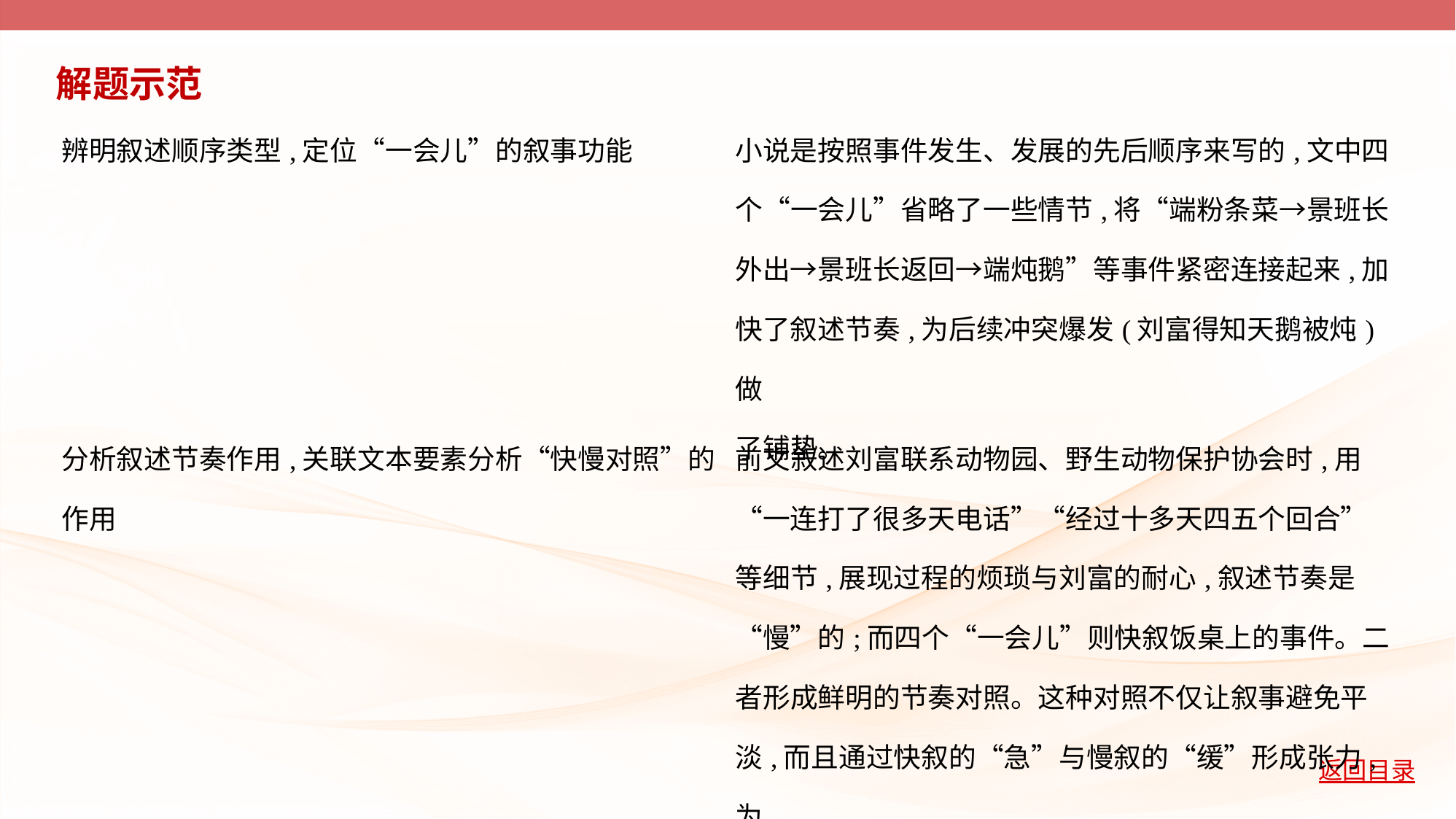

解题示范
| 辨明叙述顺序类型,定位“一会儿”的叙事功能 | 小说是按照事件发生、发展的先后顺序来写的,文中四 个“一会儿”省略了一些情节,将“端粉条菜→景班长 外出→景班长返回→端炖鹅”等事件紧密连接起来,加 快了叙述节奏,为后续冲突爆发(刘富得知天鹅被炖)做 了铺垫。 |
| --- | --- |
| 分析叙述节奏作用,关联文本要素分析“快慢对照”的 作用 | 前文叙述刘富联系动物园、野生动物保护协会时,用 “一连打了很多天电话”“经过十多天四五个回合” 等细节,展现过程的烦琐与刘富的耐心,叙述节奏是 “慢”的;而四个“一会儿”则快叙饭桌上的事件。二 者形成鲜明的节奏对照。这种对照不仅让叙事避免平 淡,而且通过快叙的“急”与慢叙的“缓”形成张力,为 下文刘富得知真相后的惊愕情绪做足了铺垫。 |